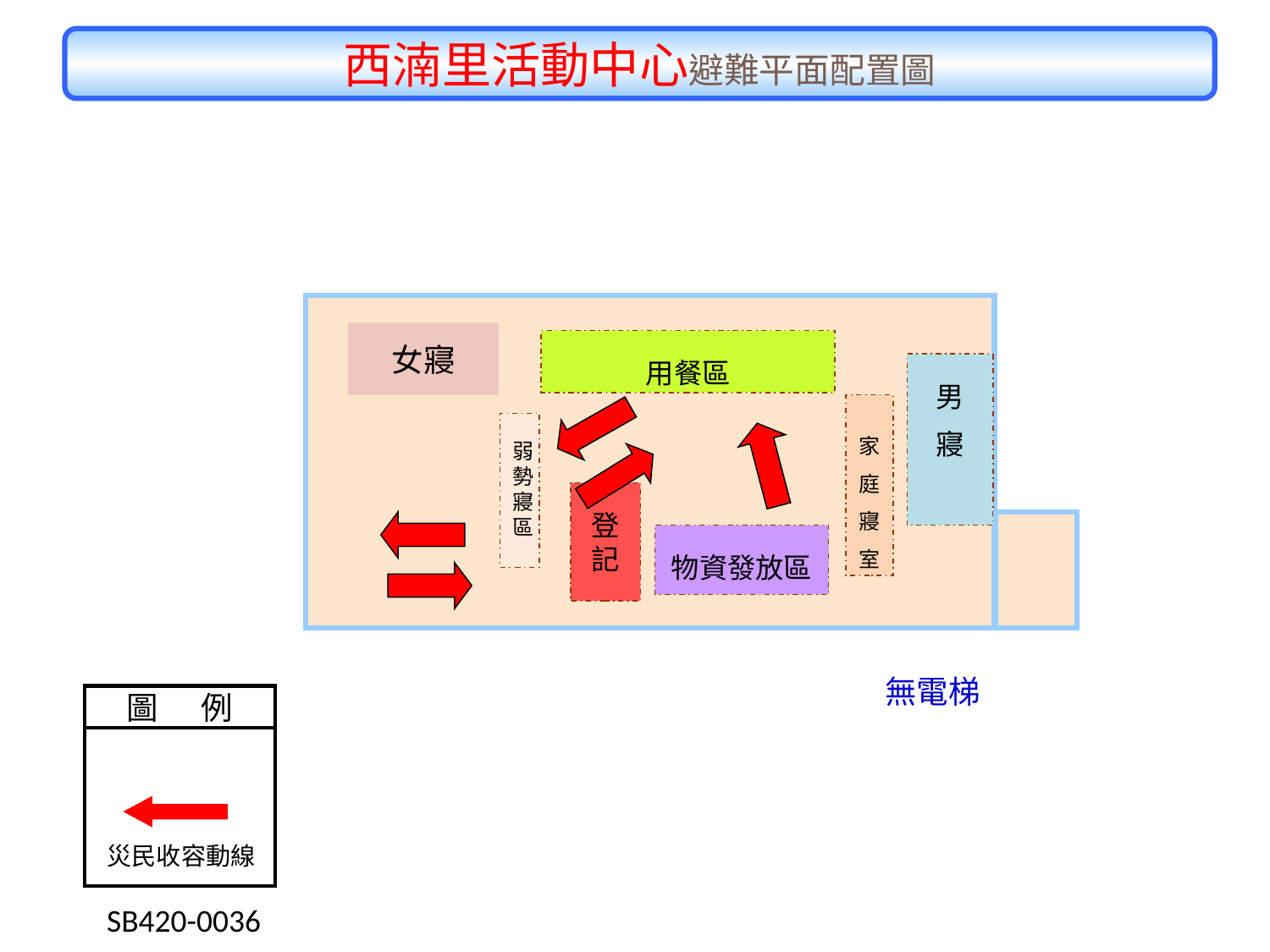

西湳里活動中心避難平面配置圖

女寢
用餐區
男
寢

家庭寢室
弱勢寢區

登記

物資發放區

無電梯
圖      例

災民收容動線
      SB420-0036